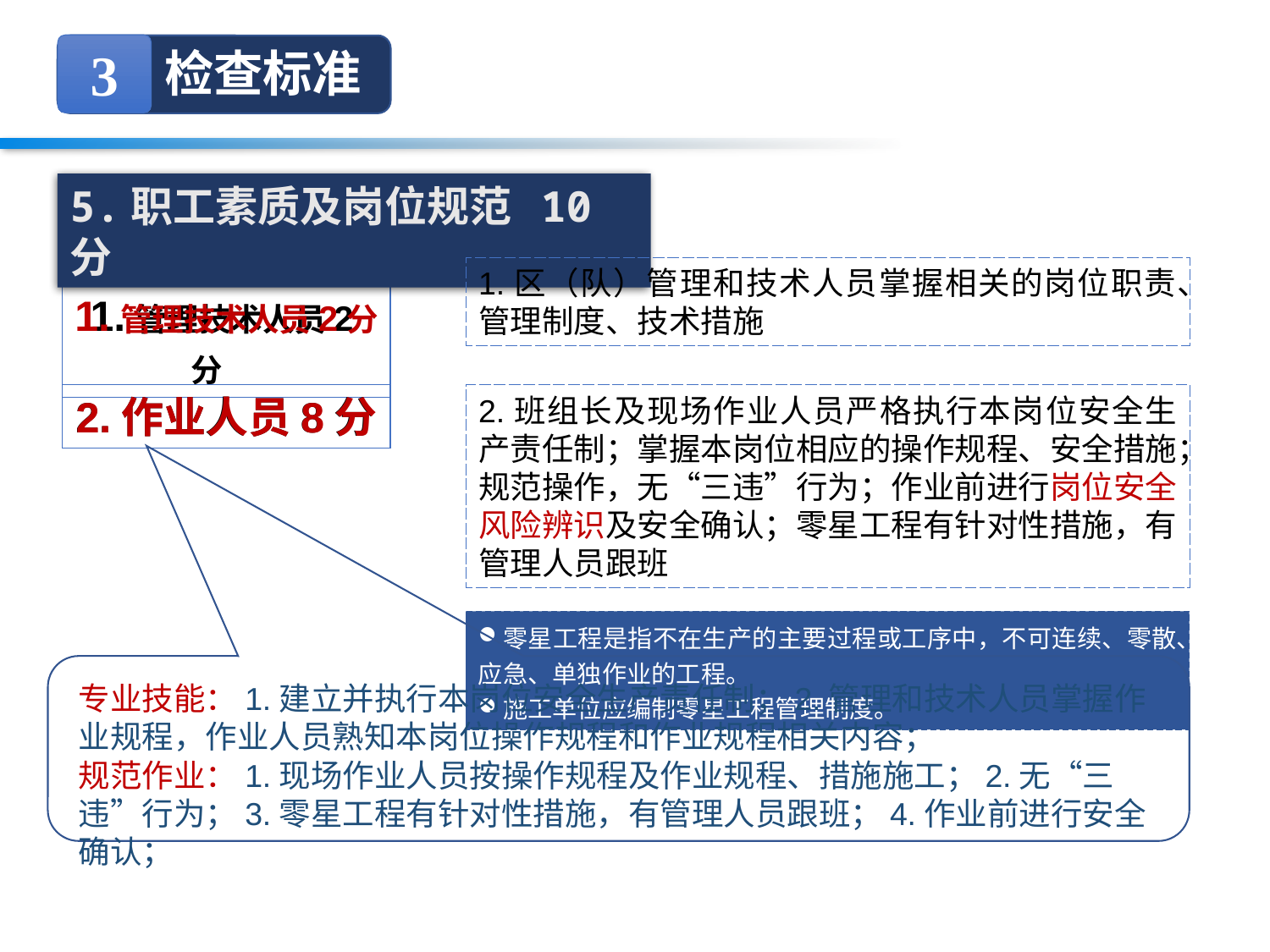

3

检查标准

5.职工素质及岗位规范  10分
1.区（队）管理和技术人员掌握相关的岗位职责、管理制度、技术措施
1.管理技术人员2分
1.管理技术人员2分
2.作业人员8分
2.作业人员8分
2.班组长及现场作业人员严格执行本岗位安全生产责任制；掌握本岗位相应的操作规程、安全措施；规范操作，无“三违”行为；作业前进行岗位安全风险辨识及安全确认；零星工程有针对性措施，有管理人员跟班
零星工程是指不在生产的主要过程或工序中，不可连续、零散、应急、单独作业的工程。
施工单位应编制零星工程管理制度。

专业技能：1.建立并执行本岗位安全生产责任制；2.管理和技术人员掌握作业规程，作业人员熟知本岗位操作规程和作业规程相关内容；
规范作业：1.现场作业人员按操作规程及作业规程、措施施工；2.无“三违”行为；3.零星工程有针对性措施，有管理人员跟班；4.作业前进行安全确认；